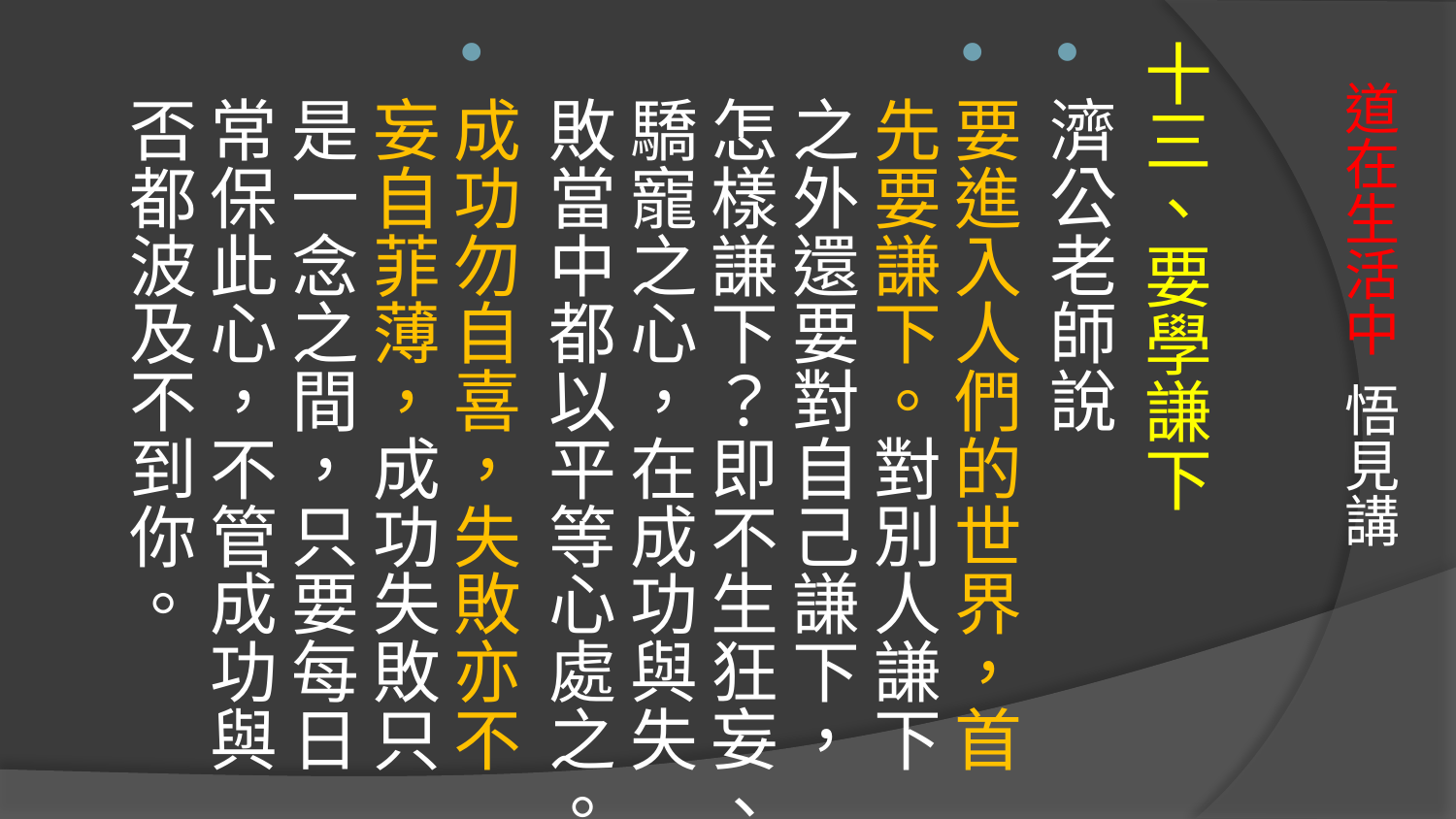

十三、要學謙下
濟公老師說
要進入人們的世界，首先要謙下。對別人謙下之外還要對自己謙下，怎樣謙下？即不生狂妄、驕寵之心，在成功與失敗當中都以平等心處之。
成功勿自喜，失敗亦不妄自菲薄，成功失敗只是一念之間，只要每日常保此心，不管成功與否都波及不到你。

# 道在生活中  悟見講